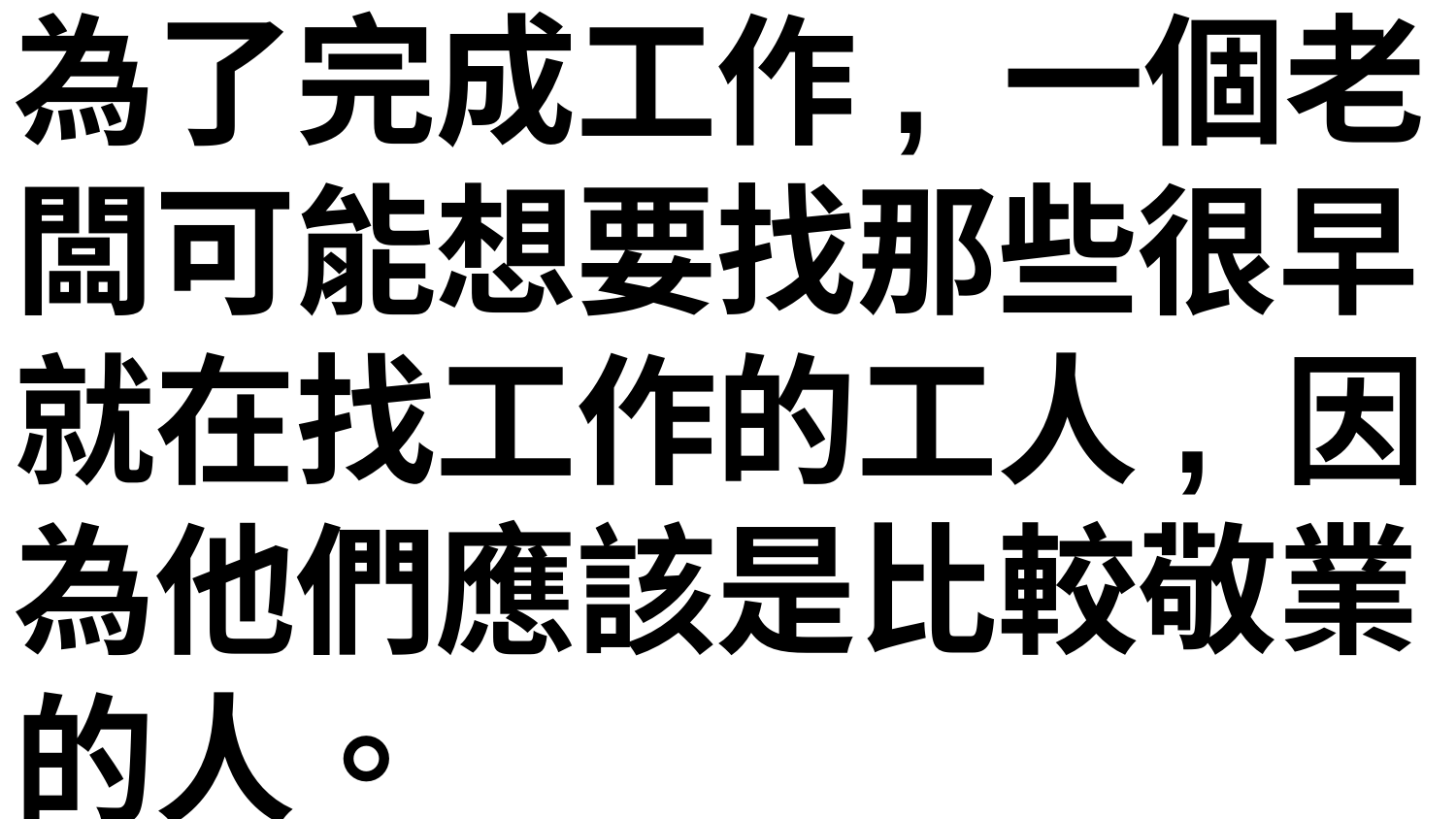

為了完成工作, 一個老闆可能想要找那些很早就在找工作的工人, 因為他們應該是比較敬業的人。